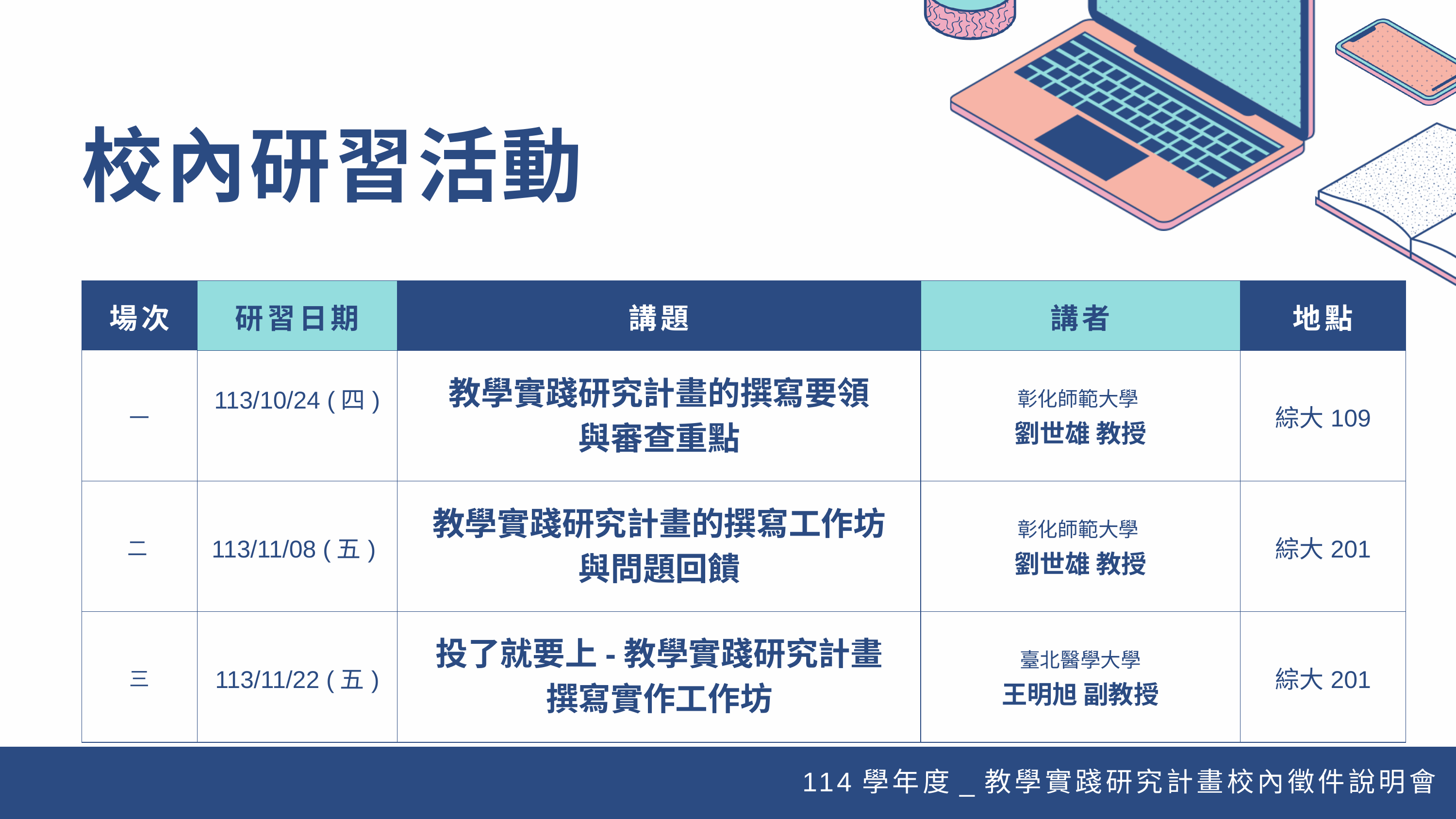

校內研習活動

| 場次 | 研習日期 | 講題 | 講者 | 地點 |
| --- | --- | --- | --- | --- |
| 一 | 113/10/24 (四) |  | 彰化師範大學 劉世雄 教授 | 綜大109 |
| 二 | 113/11/08 (五) |  | 彰化師範大學 劉世雄 教授 | 綜大201 |
| 三 | 113/11/22 (五) |  | 臺北醫學大學 王明旭 副教授 | 綜大201 |
教學實踐研究計畫的撰寫要領
與審查重點
教學實踐研究計畫的撰寫工作坊
與問題回饋
投了就要上-教學實踐研究計畫
撰寫實作工作坊

114學年度_教學實踐研究計畫校內徵件說明會